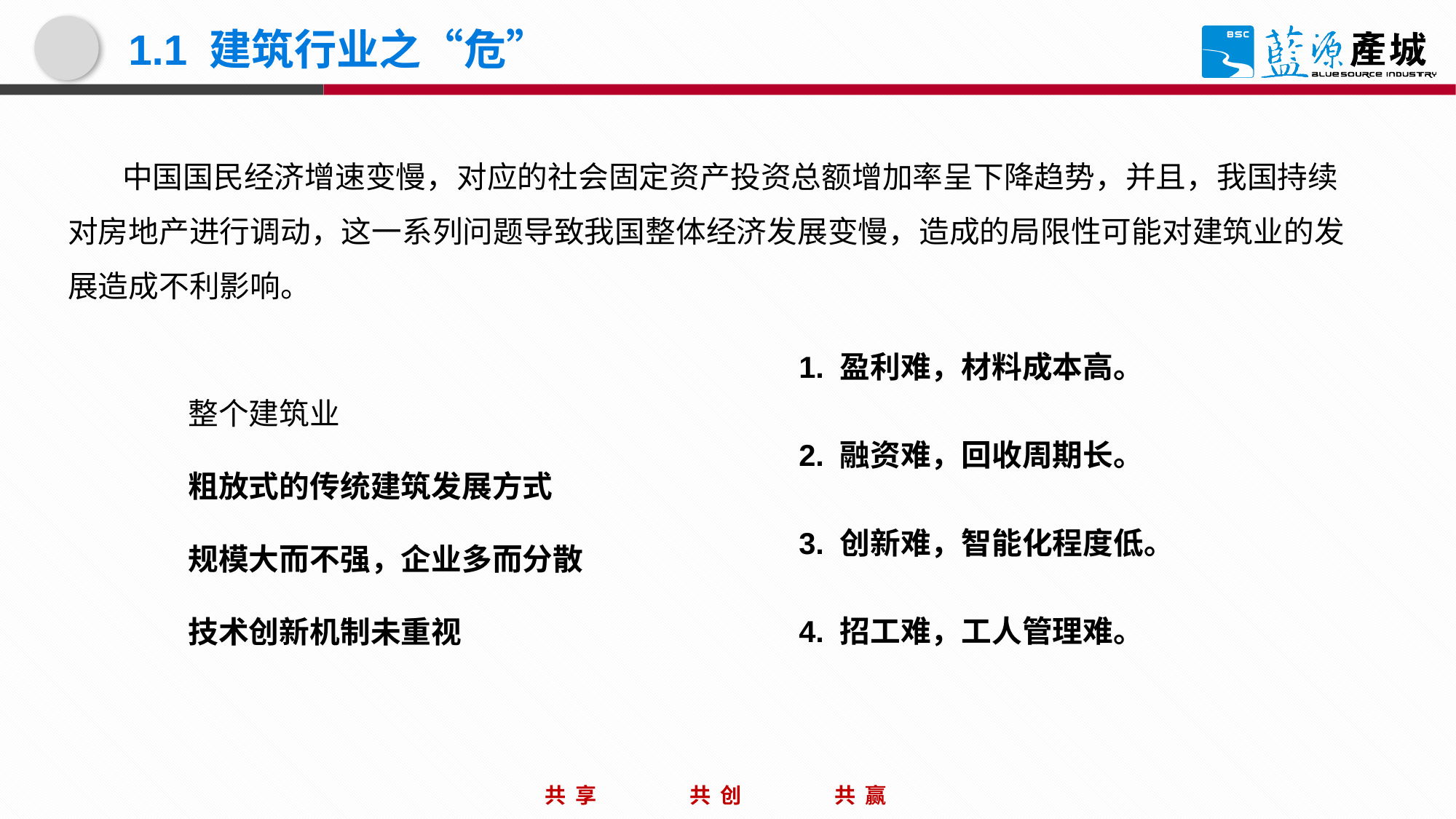

# 1.1 建筑行业之“危”
中国国民经济增速变慢，对应的社会固定资产投资总额增加率呈下降趋势，并且，我国持续对房地产进行调动，这一系列问题导致我国整体经济发展变慢，造成的局限性可能对建筑业的发展造成不利影响。
1. 盈利难，材料成本高。
2. 融资难，回收周期长。
3. 创新难，智能化程度低。
4. 招工难，工人管理难。
整个建筑业
粗放式的传统建筑发展方式
规模大而不强，企业多而分散
技术创新机制未重视
2